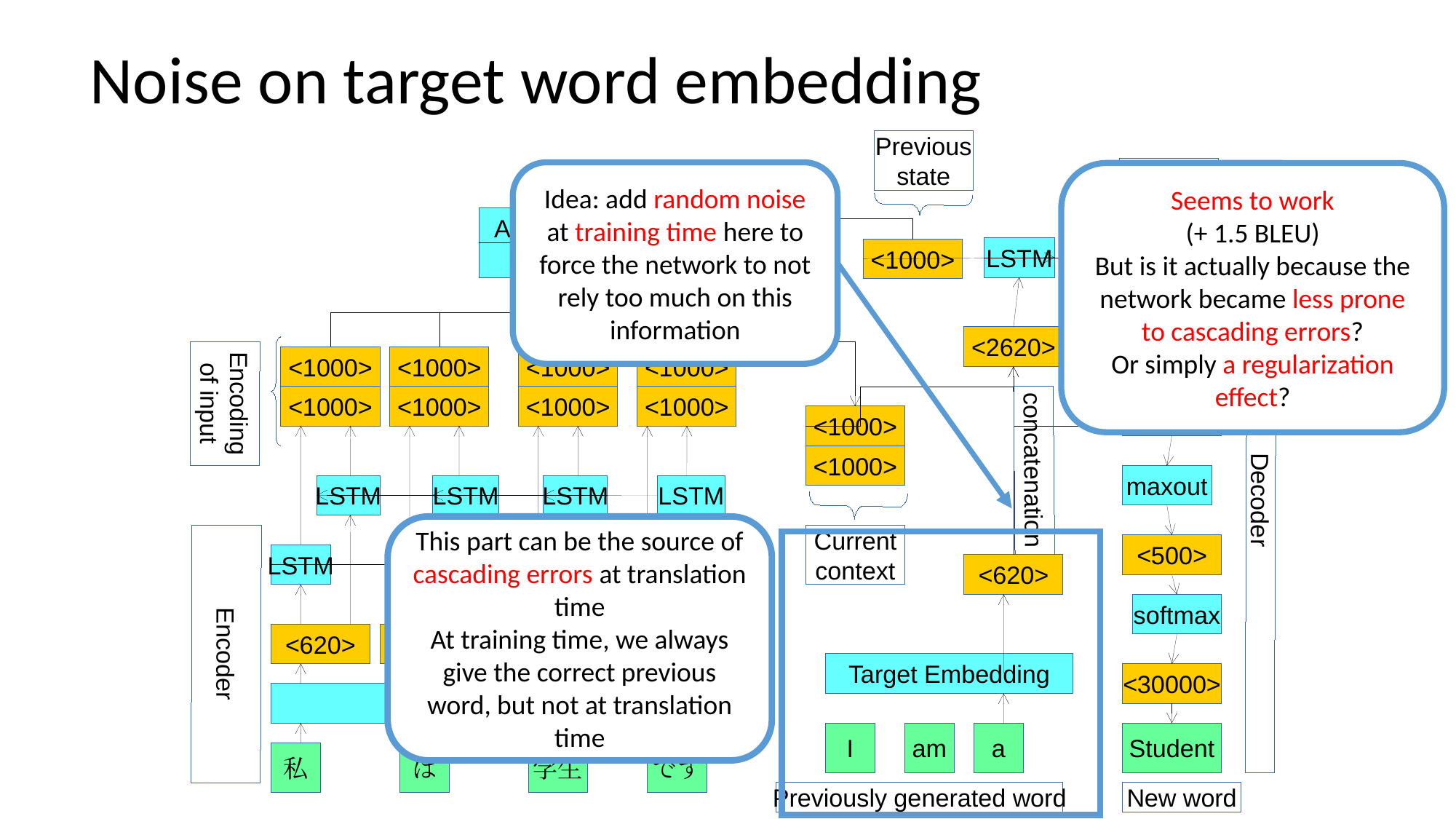

Noise on target word embedding
Previous
state

new
state
Idea: add random noise at training time here to force the network to not rely too much on this information
Seems to work
(+ 1.5 BLEU)
But is it actually because the network became less prone to cascading errors?
Or simply a regularization effect?

Attention
Model
LSTM
<1000>
<1000>
<2620>

<1000>
<1000>
<1000>
<1000>
Encoding
of input
<1000>
<1000>
<1000>
<1000>
<3620>
<1000>

<1000>
concatenation

maxout
LSTM
LSTM
LSTM
LSTM
Decoder

This part can be the source of cascading errors at translation time
At training time, we always give the correct previous word, but not at translation time
Current
context

<500>
LSTM
LSTM
LSTM
LSTM
<620>

softmax
Encoder
<620>
<620>
<620>
<620>
Target Embedding

<30000>
Source Embedding

I
am
a
Student

私
は
学生
です
Previously generated word
New word